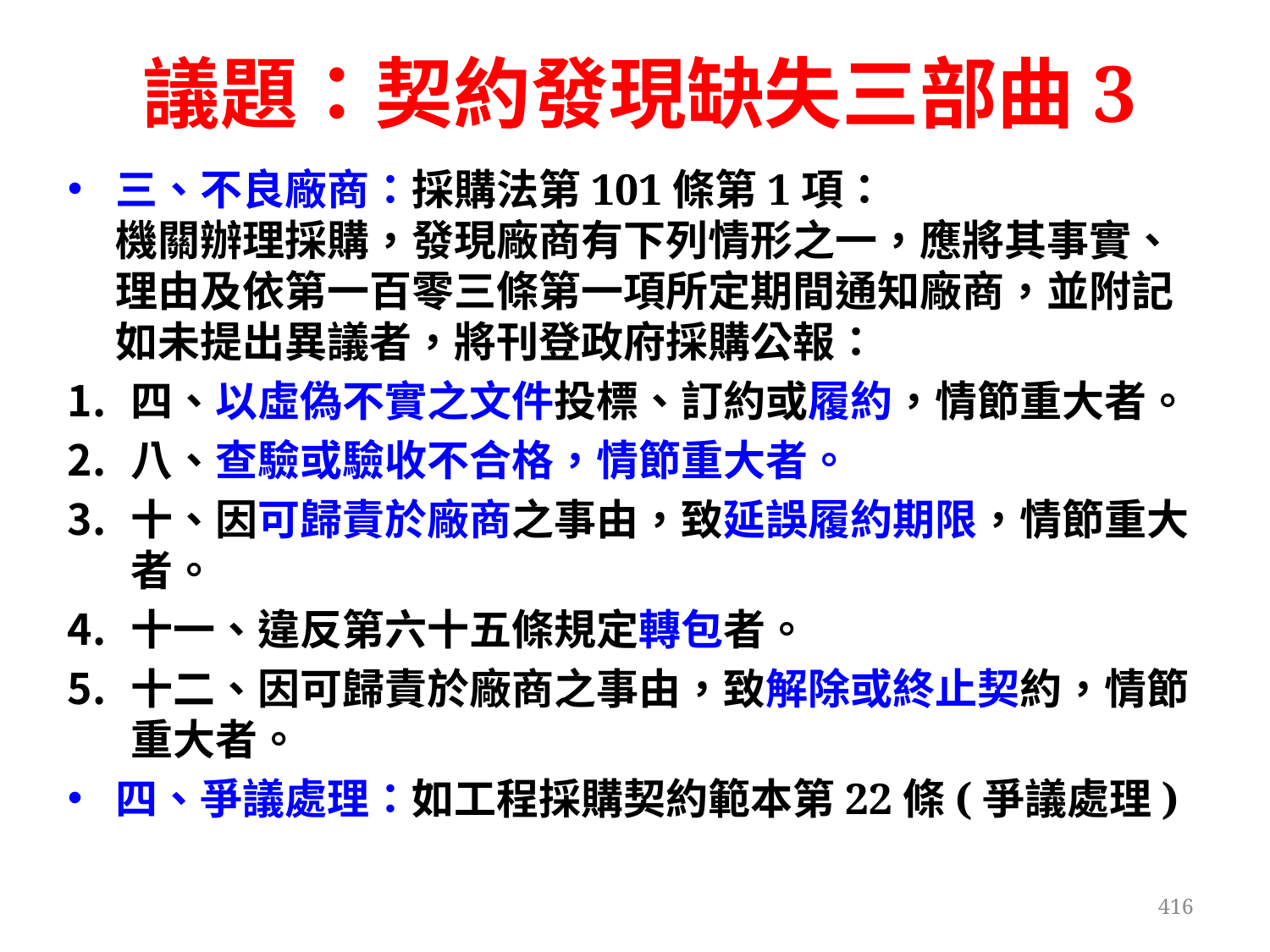

議題：契約發現缺失三部曲3
三、不良廠商：採購法第101條第1項：
機關辦理採購，發現廠商有下列情形之一，應將其事實、理由及依第一百零三條第一項所定期間通知廠商，並附記如未提出異議者，將刊登政府採購公報：
四、以虛偽不實之文件投標、訂約或履約，情節重大者。
八、查驗或驗收不合格，情節重大者。
十、因可歸責於廠商之事由，致延誤履約期限，情節重大者。
十一、違反第六十五條規定轉包者。
十二、因可歸責於廠商之事由，致解除或終止契約，情節重大者。
四、爭議處理：如工程採購契約範本第22條(爭議處理)

416